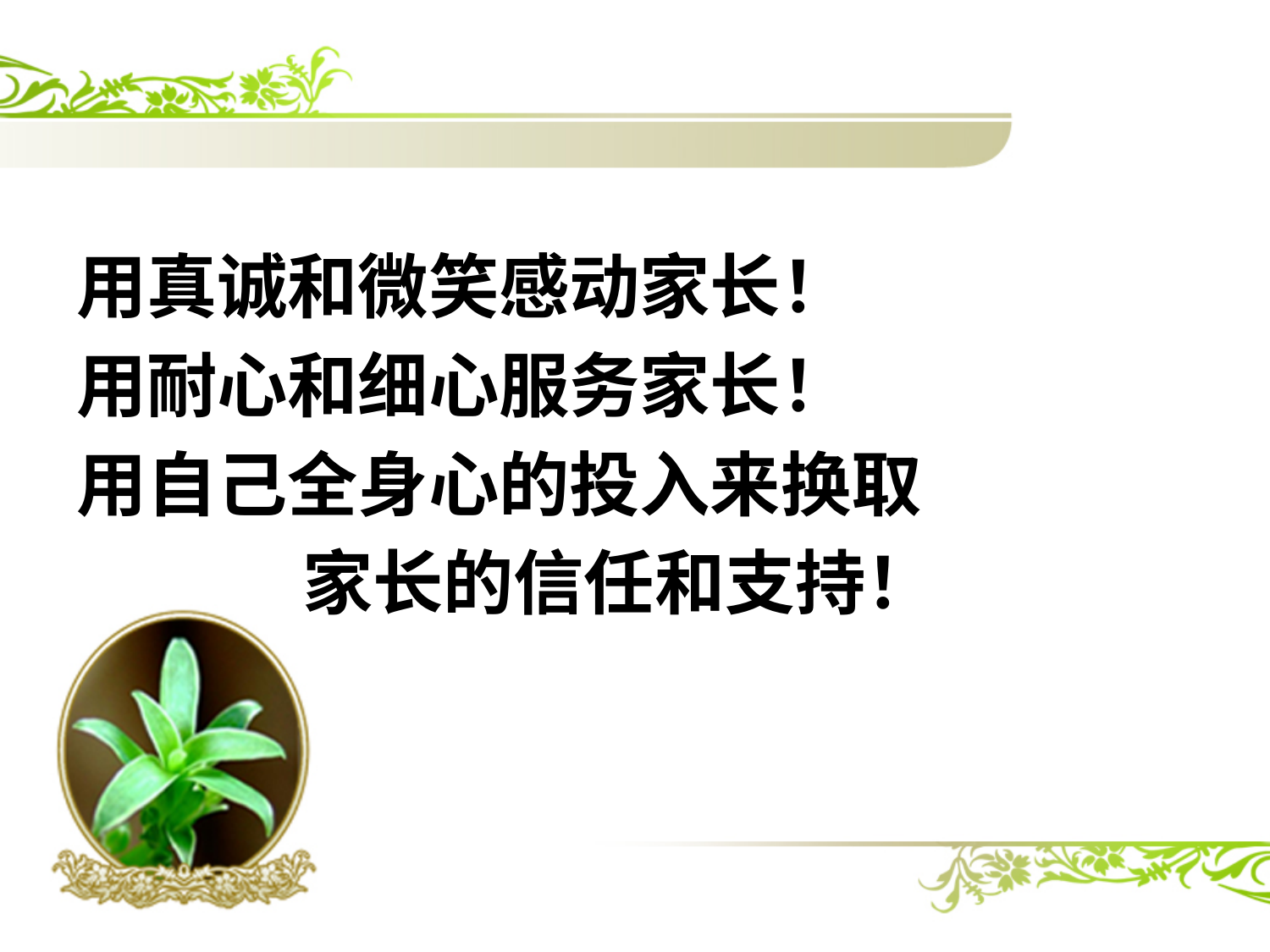

#
用真诚和微笑感动家长！
用耐心和细心服务家长！
用自己全身心的投入来换取
             家长的信任和支持！